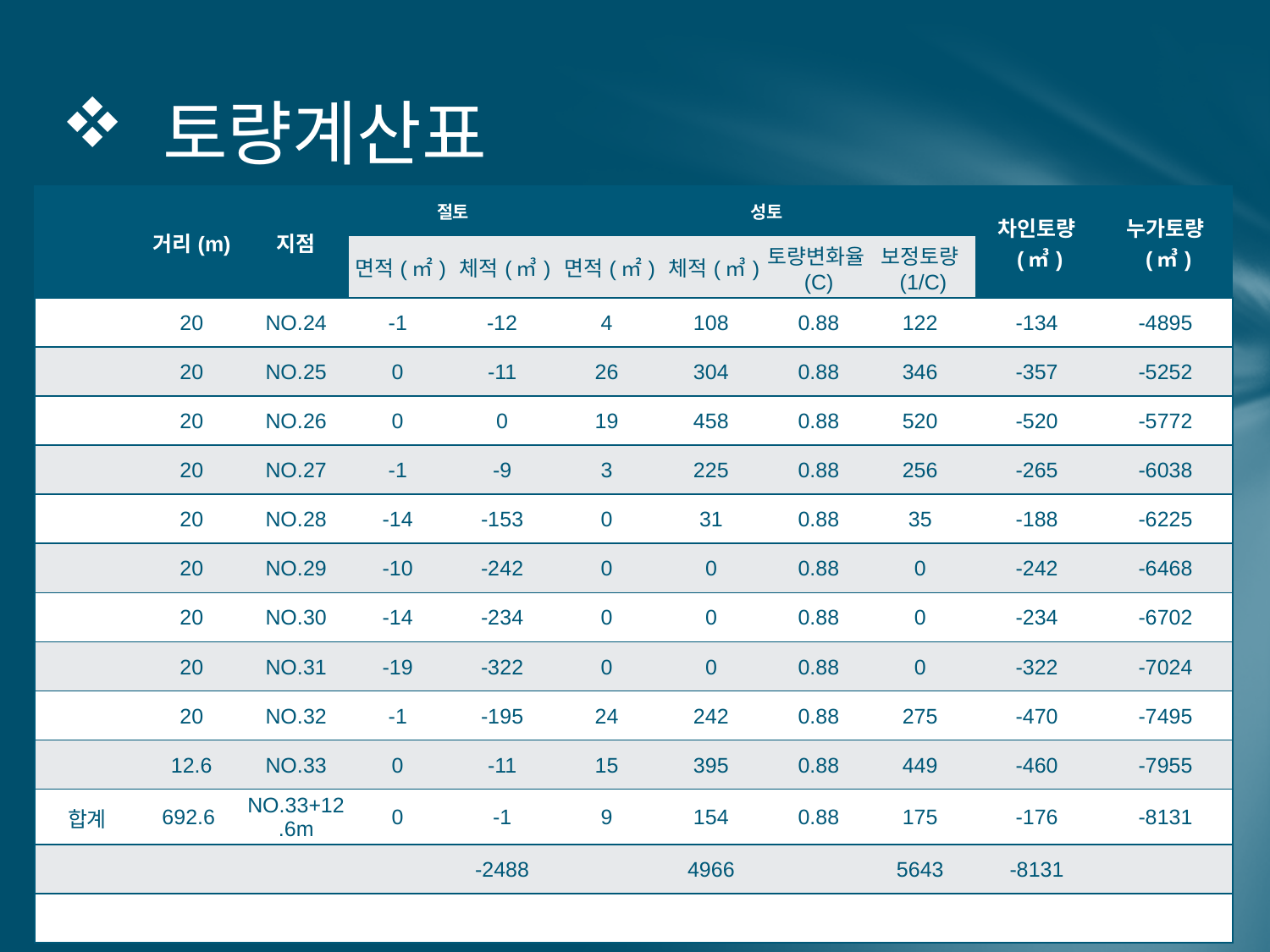

# 토량계산표
|  | 거리(m) | 지점 | 절토 |  | 성토 |  |  |  | 차인토량(㎥) | 누가토량(㎥) |
| --- | --- | --- | --- | --- | --- | --- | --- | --- | --- | --- |
|  |  |  | 면적(㎡) | 체적(㎥) | 면적(㎡) | 체적(㎥) | 토량변화율(C) | 보정토량(1/C) |  |  |
|  | 20 | NO.24 | -1 | -12 | 4 | 108 | 0.88 | 122 | -134 | -4895 |
|  | 20 | NO.25 | 0 | -11 | 26 | 304 | 0.88 | 346 | -357 | -5252 |
|  | 20 | NO.26 | 0 | 0 | 19 | 458 | 0.88 | 520 | -520 | -5772 |
|  | 20 | NO.27 | -1 | -9 | 3 | 225 | 0.88 | 256 | -265 | -6038 |
|  | 20 | NO.28 | -14 | -153 | 0 | 31 | 0.88 | 35 | -188 | -6225 |
|  | 20 | NO.29 | -10 | -242 | 0 | 0 | 0.88 | 0 | -242 | -6468 |
|  | 20 | NO.30 | -14 | -234 | 0 | 0 | 0.88 | 0 | -234 | -6702 |
|  | 20 | NO.31 | -19 | -322 | 0 | 0 | 0.88 | 0 | -322 | -7024 |
|  | 20 | NO.32 | -1 | -195 | 24 | 242 | 0.88 | 275 | -470 | -7495 |
|  | 12.6 | NO.33 | 0 | -11 | 15 | 395 | 0.88 | 449 | -460 | -7955 |
| 합계 | 692.6 | NO.33+12.6m | 0 | -1 | 9 | 154 | 0.88 | 175 | -176 | -8131 |
|  |  |  |  | -2488 |  | 4966 |  | 5643 | -8131 |  |
|  |  |  |  |  |  |  |  |  |  |  |